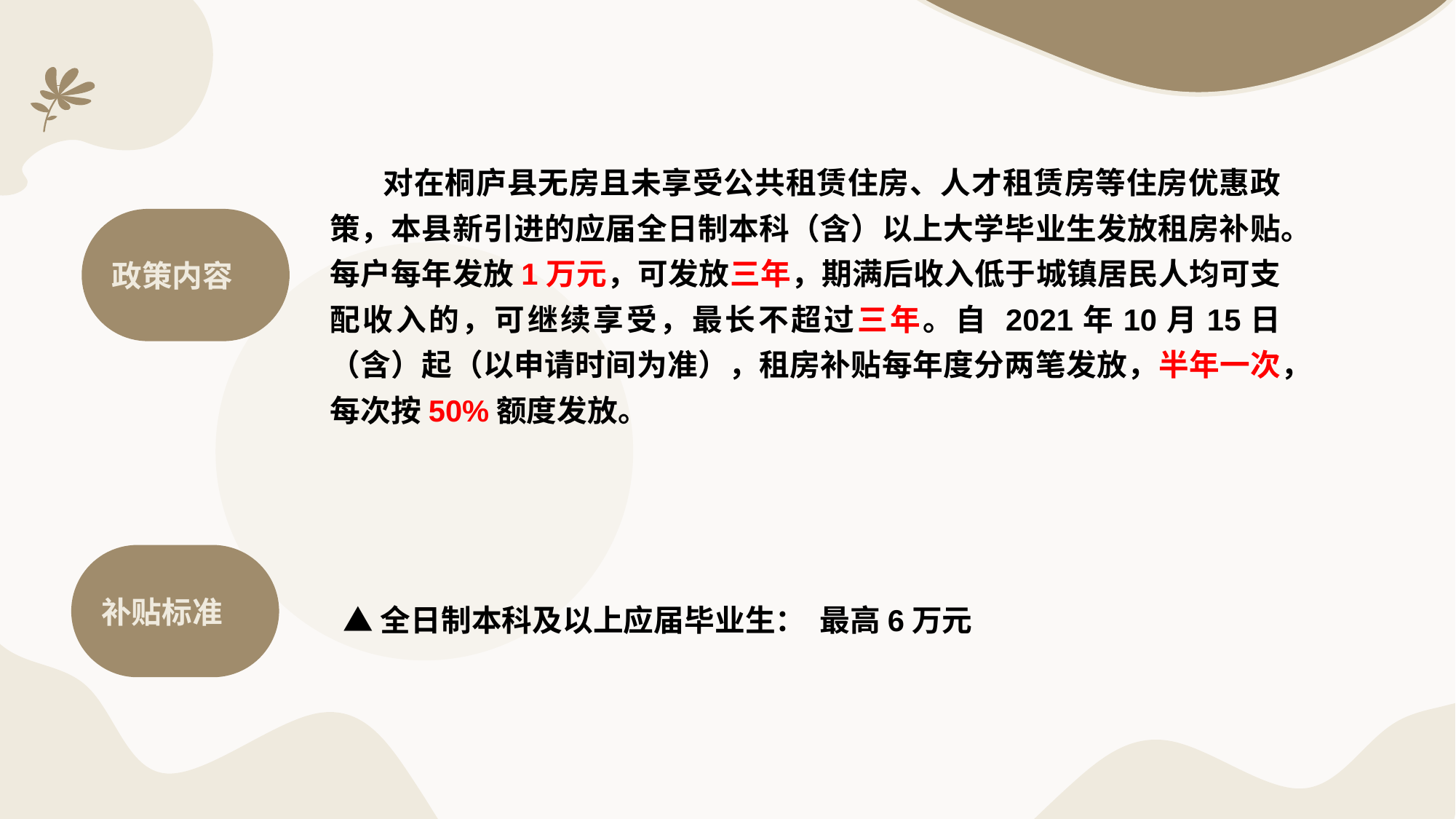

对在桐庐县无房且未享受公共租赁住房、人才租赁房等住房优惠政策，本县新引进的应届全日制本科（含）以上大学毕业生发放租房补贴。每户每年发放1万元，可发放三年，期满后收入低于城镇居民人均可支配收入的，可继续享受，最长不超过三年。自 2021年10月15日（含）起（以申请时间为准），租房补贴每年度分两笔发放，半年一次，每次按50%额度发放。

政策内容

补贴标准
▲全日制本科及以上应届毕业生：  最高6万元